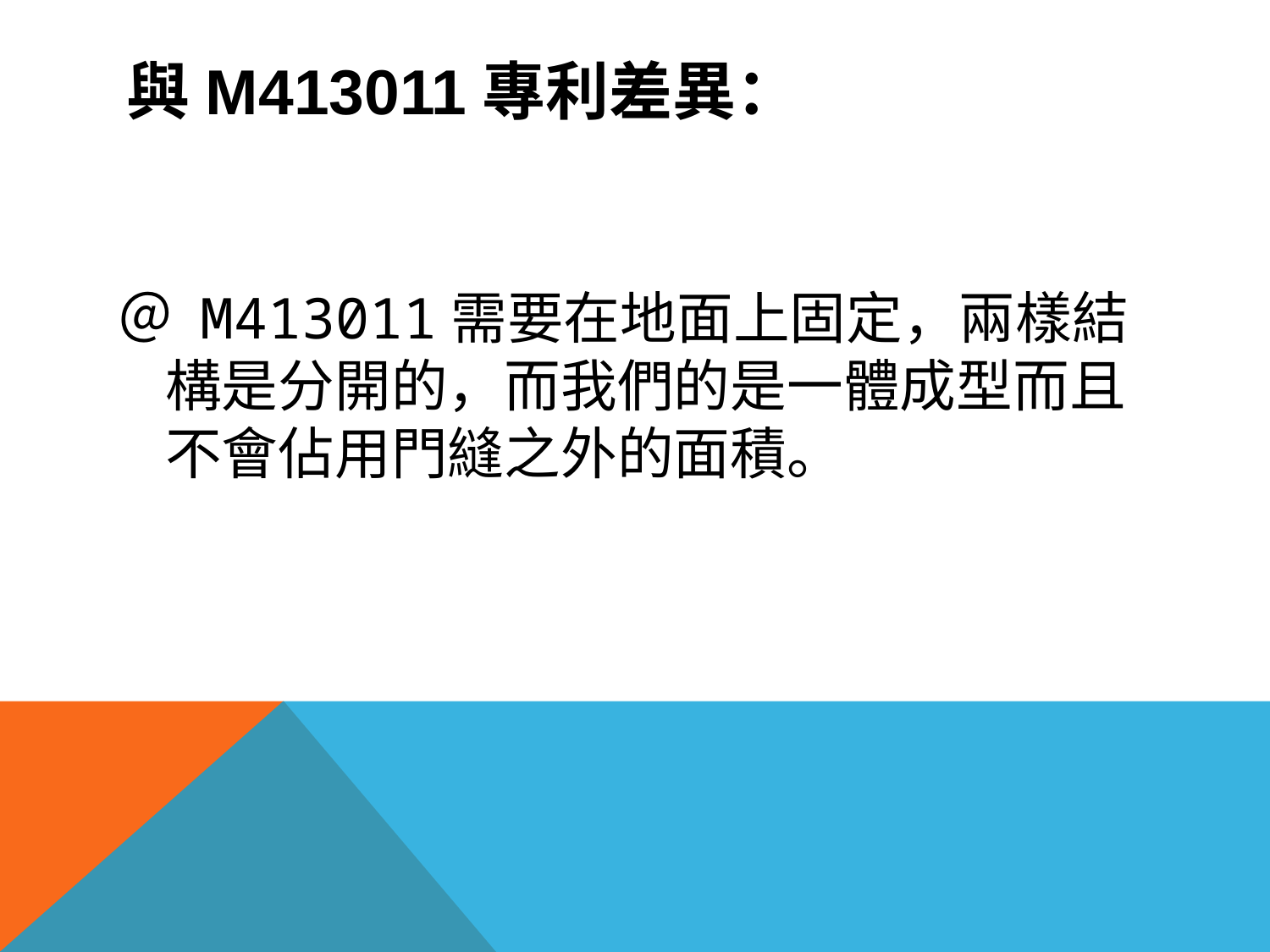

# 與M413011專利差異：
＠ M413011需要在地面上固定，兩樣結構是分開的，而我們的是一體成型而且不會佔用門縫之外的面積。